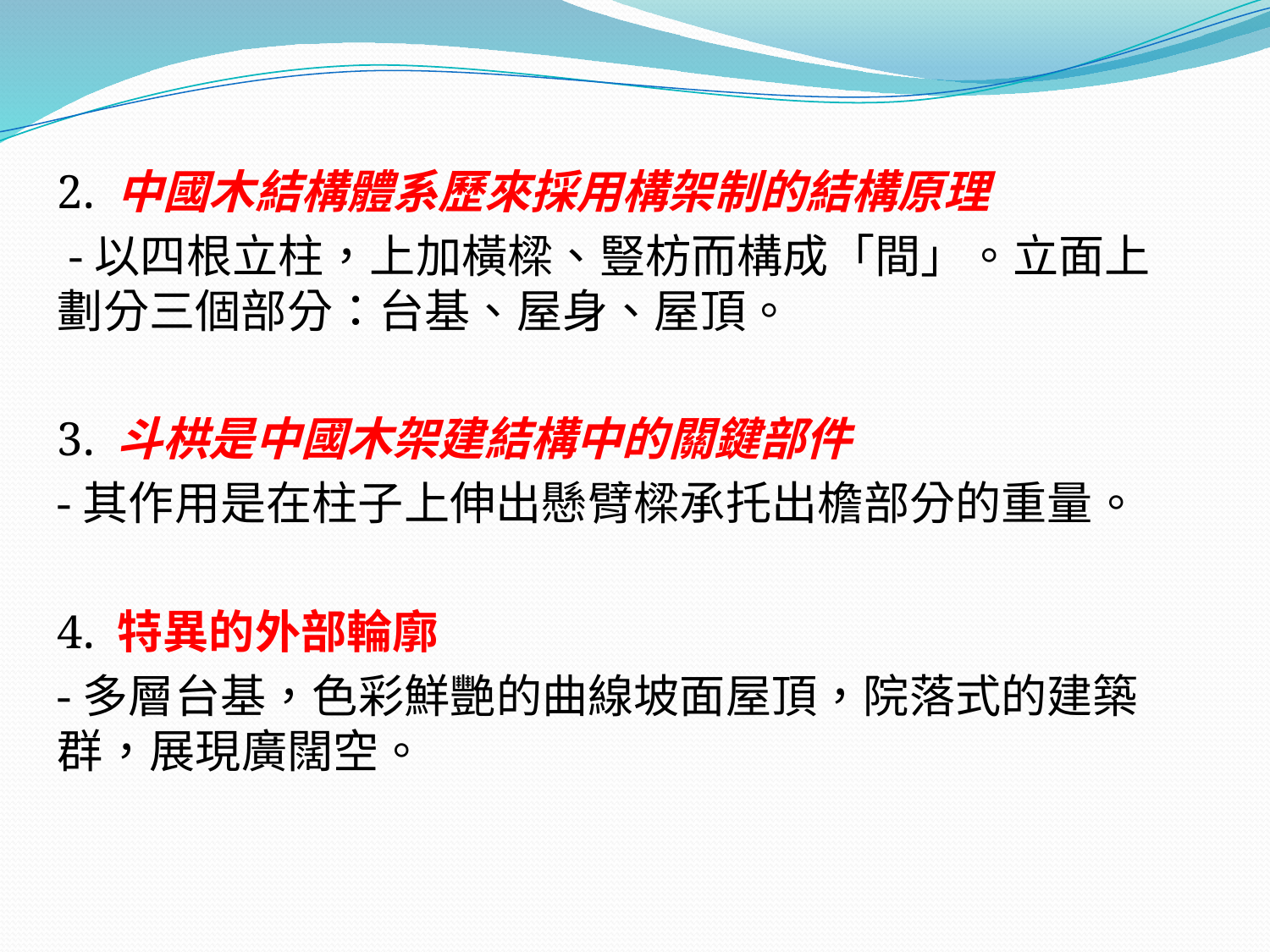

2. 中國木結構體系歷來採用構架制的結構原理
 -以四根立柱，上加橫樑、豎枋而構成「間」。立面上劃分三個部分：台基、屋身、屋頂。

3. 斗栱是中國木架建結構中的關鍵部件
-其作用是在柱子上伸出懸臂樑承托出檐部分的重量。

4. 特異的外部輪廓
-多層台基，色彩鮮艷的曲線坡面屋頂，院落式的建築群，展現廣闊空。